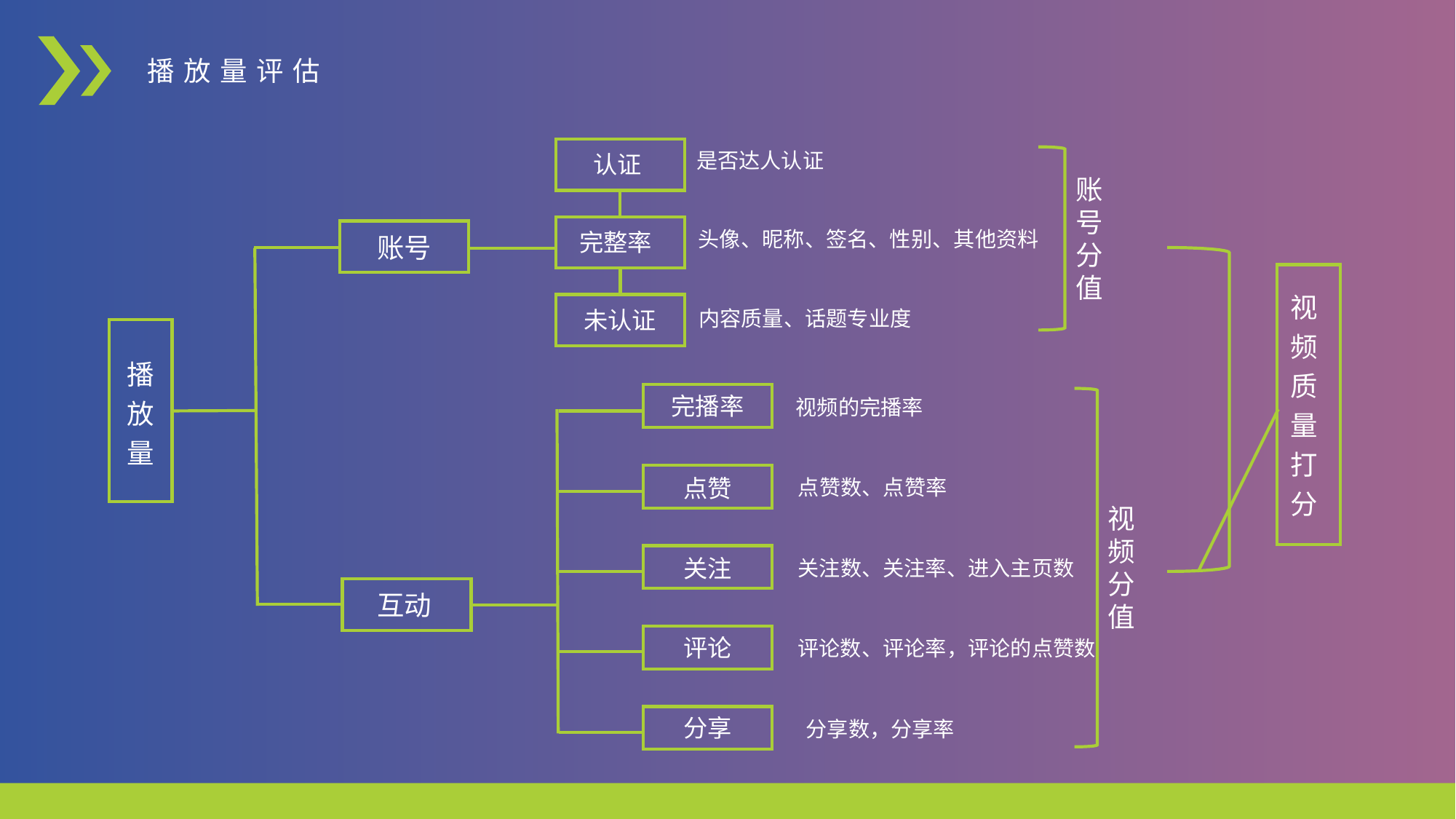

播放量评估

是否达人认证
认证

账号分值

头像、昵称、签名、性别、其他资料
完整率
账号

视频质量打分

未认证
内容质量、话题专业度

播
放
量

完播率
视频的完播率

点赞
点赞数、点赞率
视频分值

关注
关注数、关注率、进入主页数

互动

评论
评论数、评论率，评论的点赞数

分享
 分享数，分享率